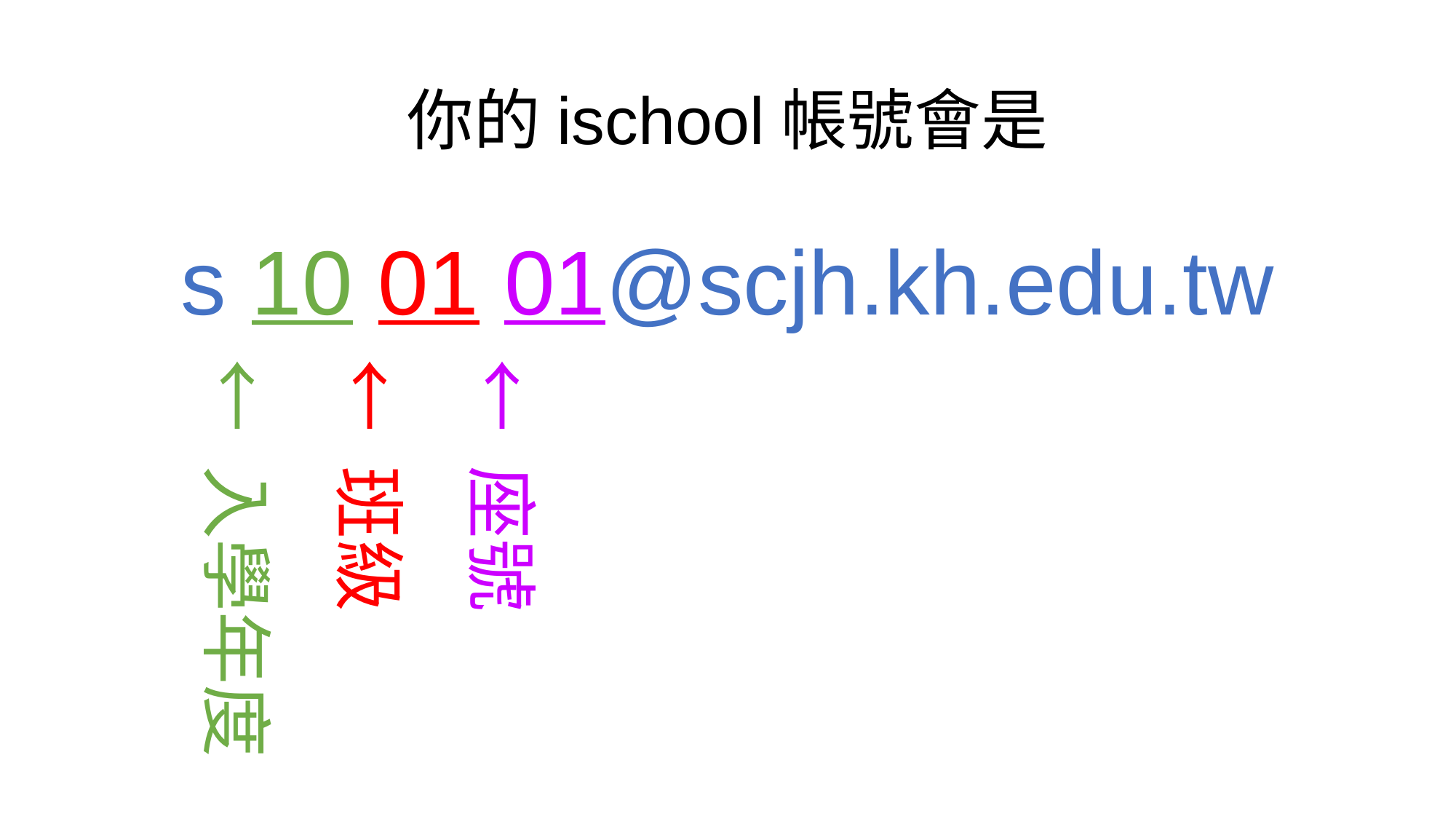

# 你的ischool帳號會是
s 10 01 01@scjh.kh.edu.tw
← 入學年度
← 班級
← 座號